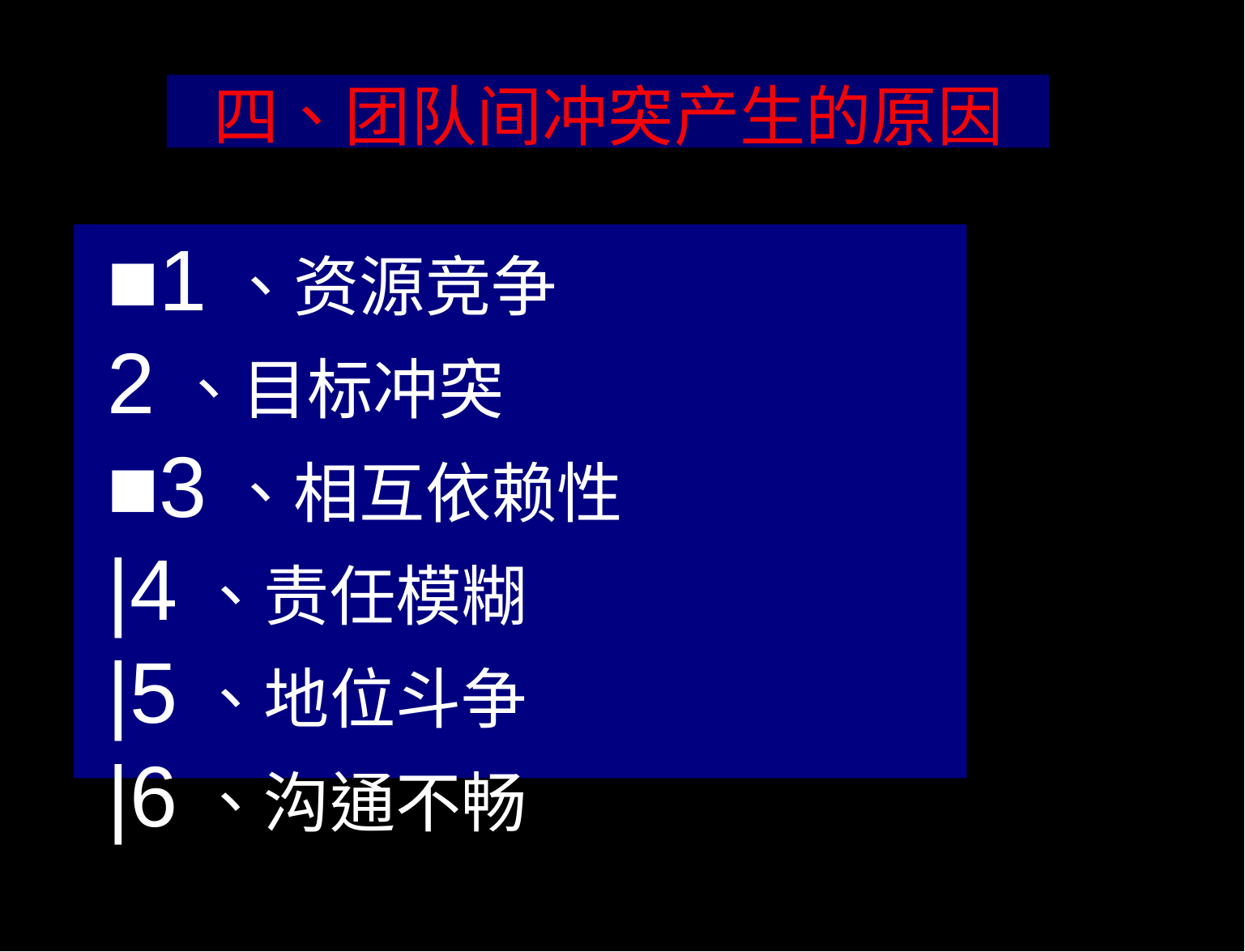

四、团队间冲突产生的原因
■1、资源竞争
2、目标冲突
■3、相互依赖性
|4、责任模糊
|5、地位斗争
|6、沟通不畅